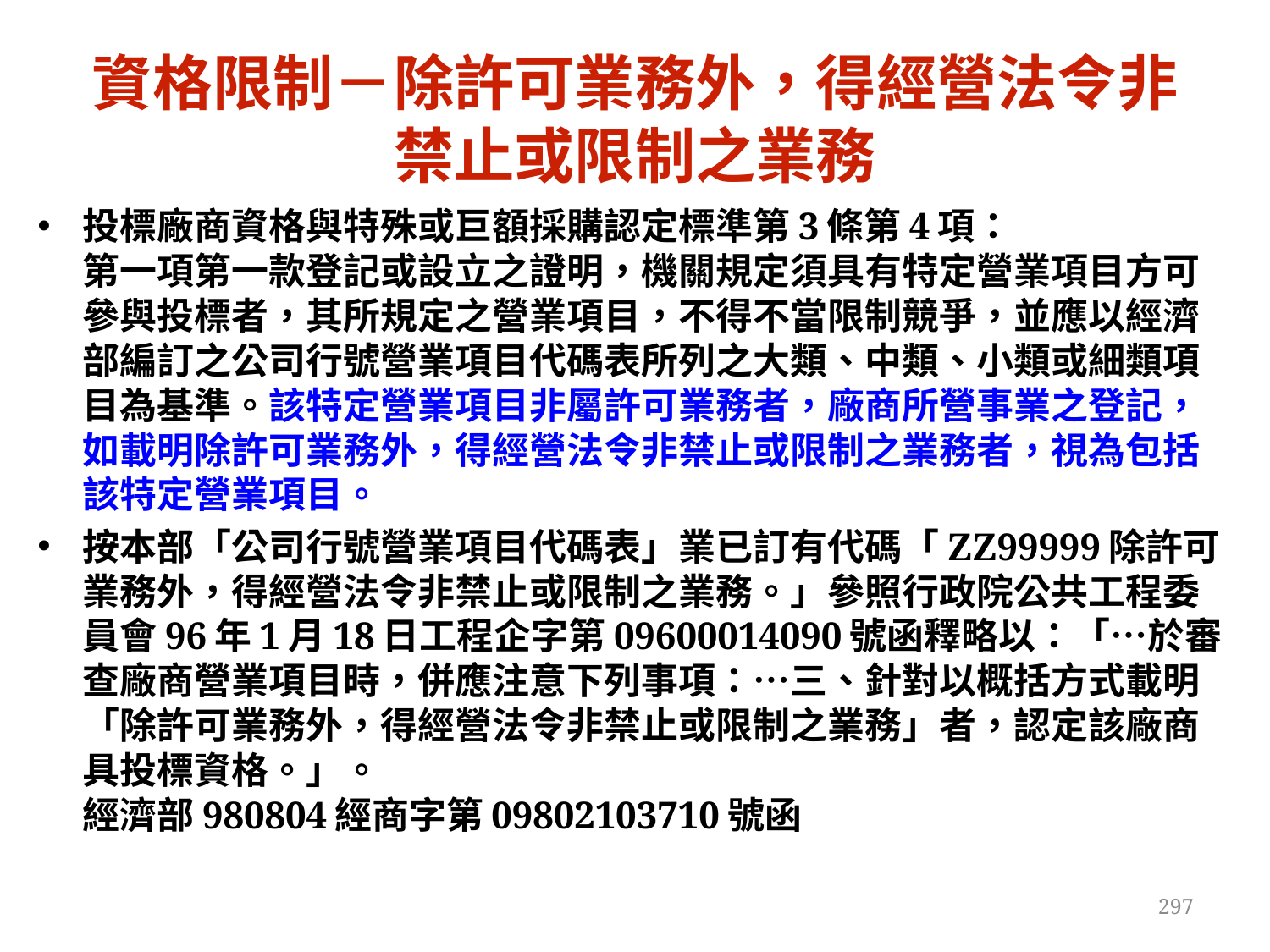

# 資格限制－除許可業務外，得經營法令非禁止或限制之業務
投標廠商資格與特殊或巨額採購認定標準第3條第4項：
第一項第一款登記或設立之證明，機關規定須具有特定營業項目方可參與投標者，其所規定之營業項目，不得不當限制競爭，並應以經濟部編訂之公司行號營業項目代碼表所列之大類、中類、小類或細類項目為基準。該特定營業項目非屬許可業務者，廠商所營事業之登記，如載明除許可業務外，得經營法令非禁止或限制之業務者，視為包括該特定營業項目。
按本部「公司行號營業項目代碼表」業已訂有代碼「ZZ99999除許可業務外，得經營法令非禁止或限制之業務。」參照行政院公共工程委員會96年1月18日工程企字第09600014090號函釋略以：「…於審查廠商營業項目時，併應注意下列事項：…三、針對以概括方式載明「除許可業務外，得經營法令非禁止或限制之業務」者，認定該廠商具投標資格。」。
經濟部980804經商字第09802103710號函
297